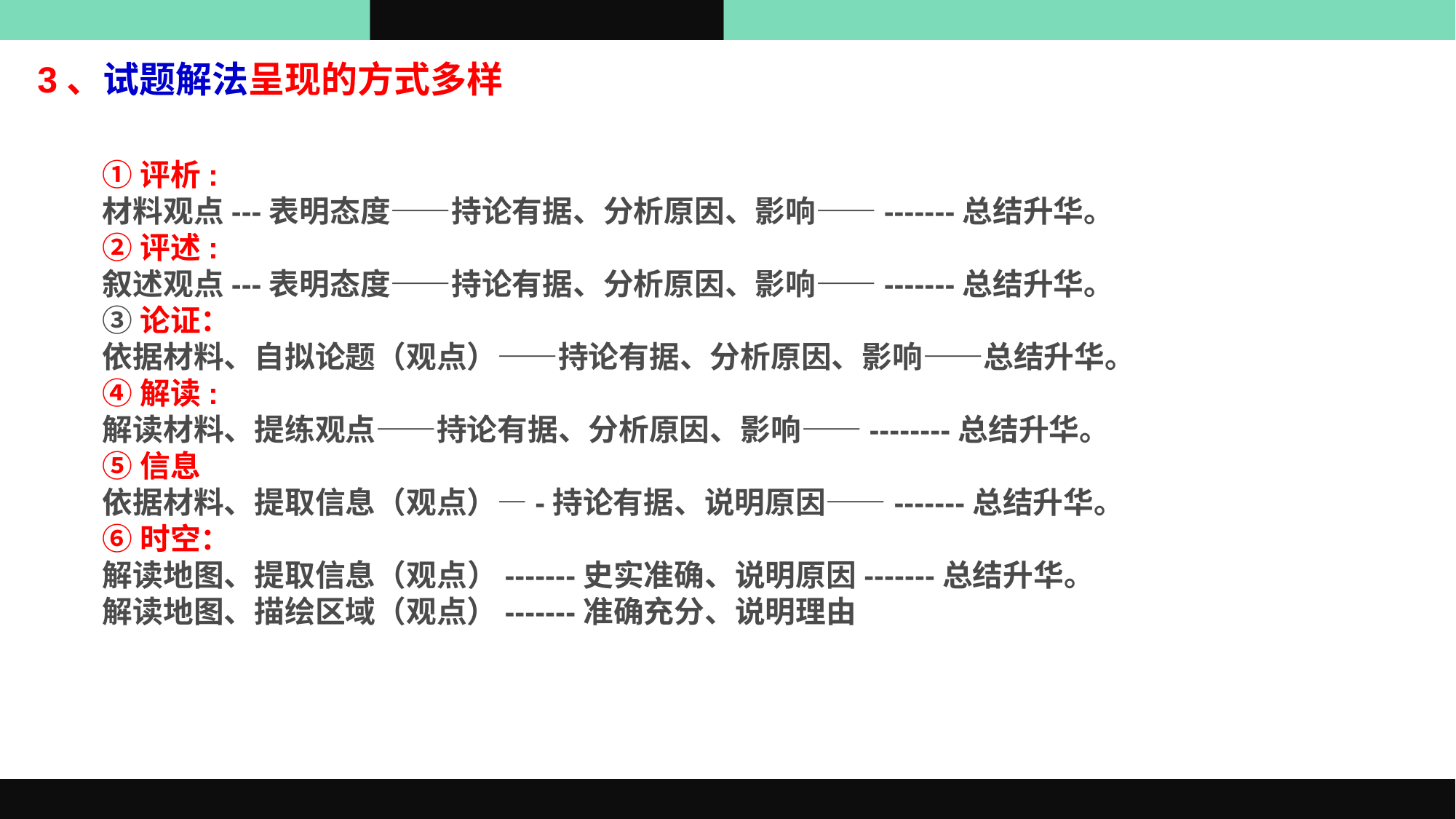

3、试题解法呈现的方式多样
①评析:
材料观点---表明态度——持论有据、分析原因、影响——-------总结升华。
②评述:
叙述观点---表明态度——持论有据、分析原因、影响——-------总结升华。
③论证：
依据材料、自拟论题（观点）——持论有据、分析原因、影响——总结升华。
④解读:
解读材料、提练观点——持论有据、分析原因、影响——--------总结升华。
⑤信息
依据材料、提取信息（观点）—-持论有据、说明原因——-------总结升华。
⑥时空：
解读地图、提取信息（观点）-------史实准确、说明原因-------总结升华。
解读地图、描绘区域（观点）-------准确充分、说明理由